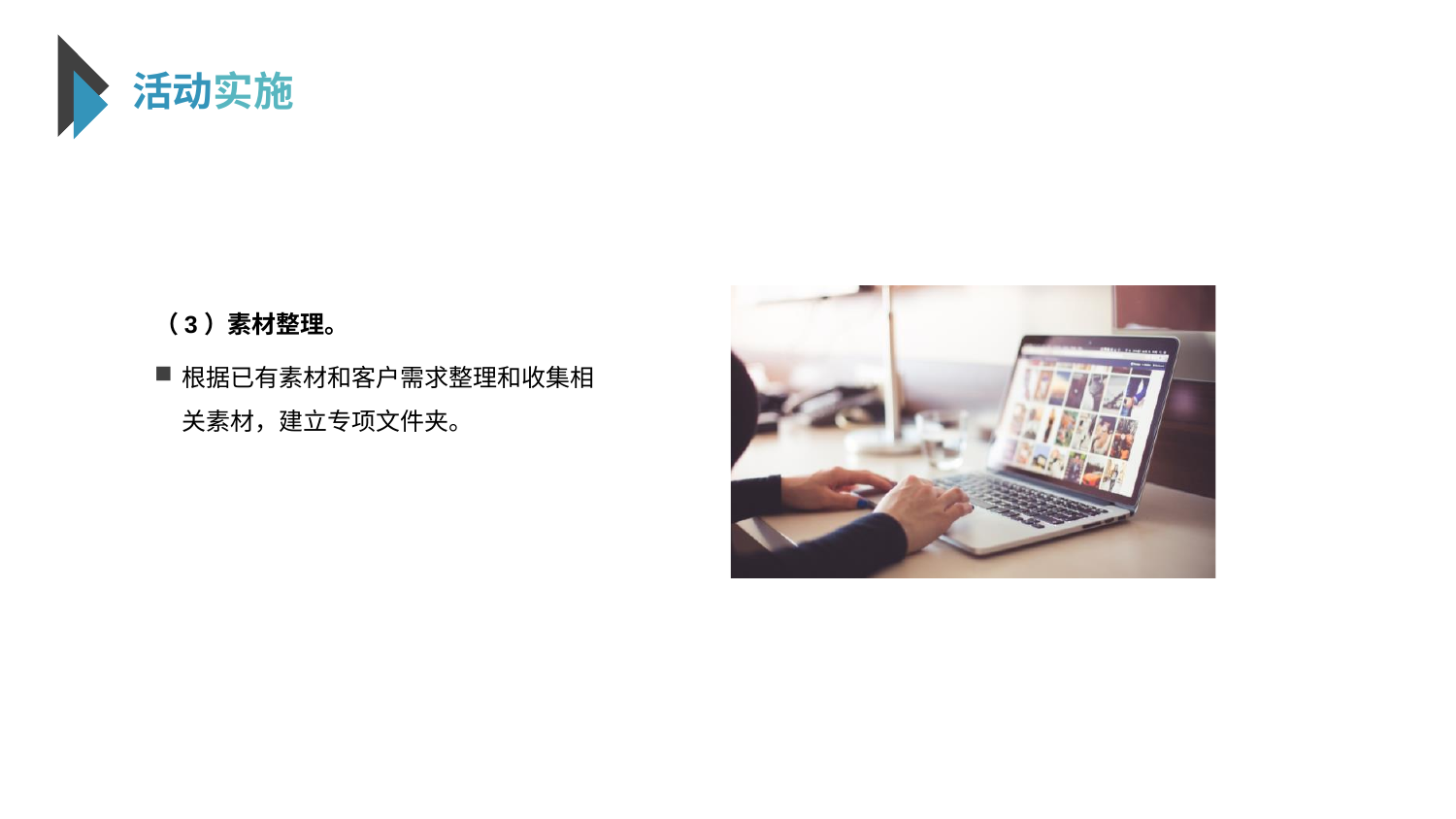

活动实施

（3）素材整理。
根据已有素材和客户需求整理和收集相关素材，建立专项文件夹。